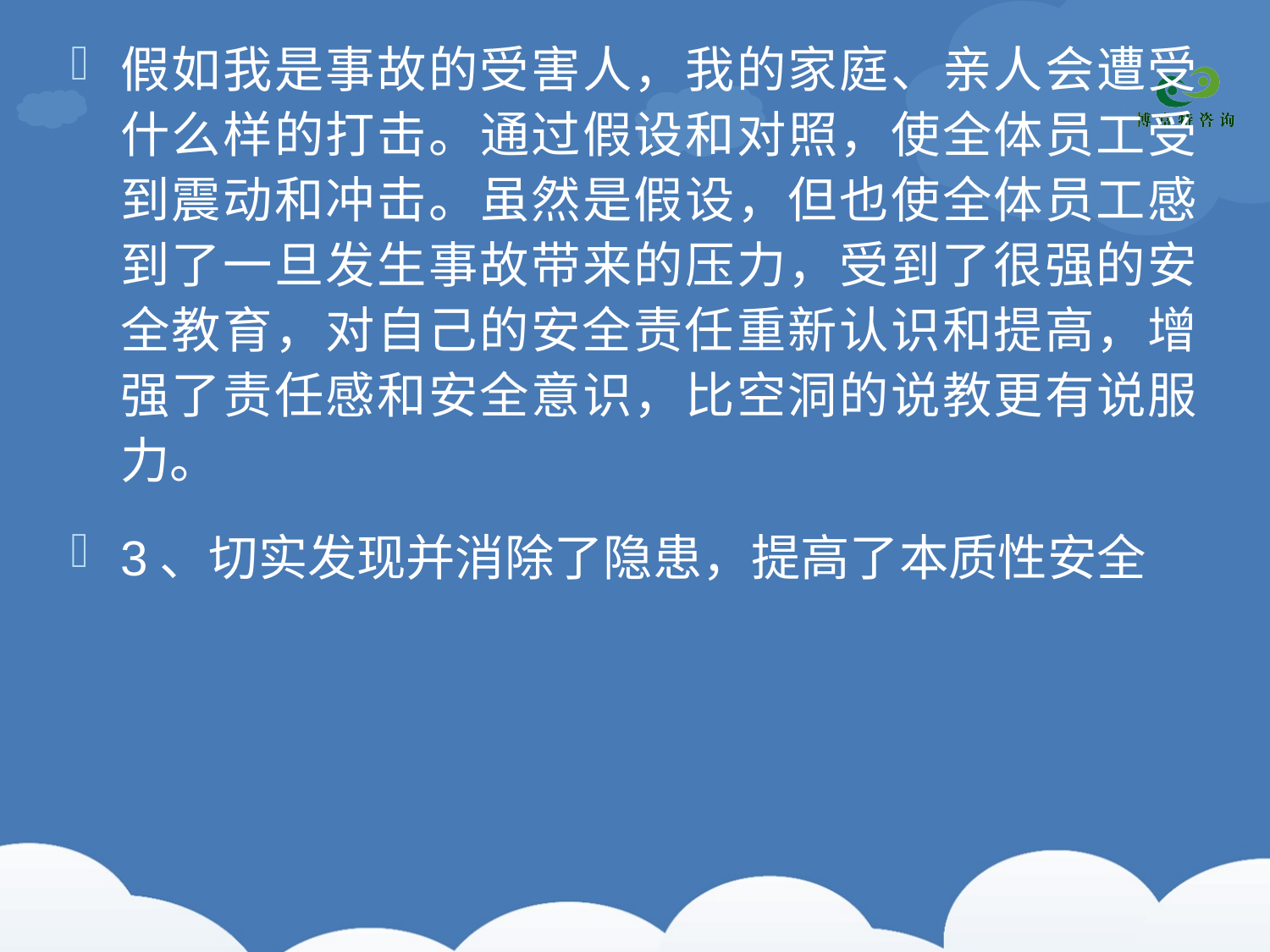

假如我是事故的受害人，我的家庭、亲人会遭受什么样的打击。通过假设和对照，使全体员工受到震动和冲击。虽然是假设，但也使全体员工感到了一旦发生事故带来的压力，受到了很强的安全教育，对自己的安全责任重新认识和提高，增强了责任感和安全意识，比空洞的说教更有说服力。
3、切实发现并消除了隐患，提高了本质性安全